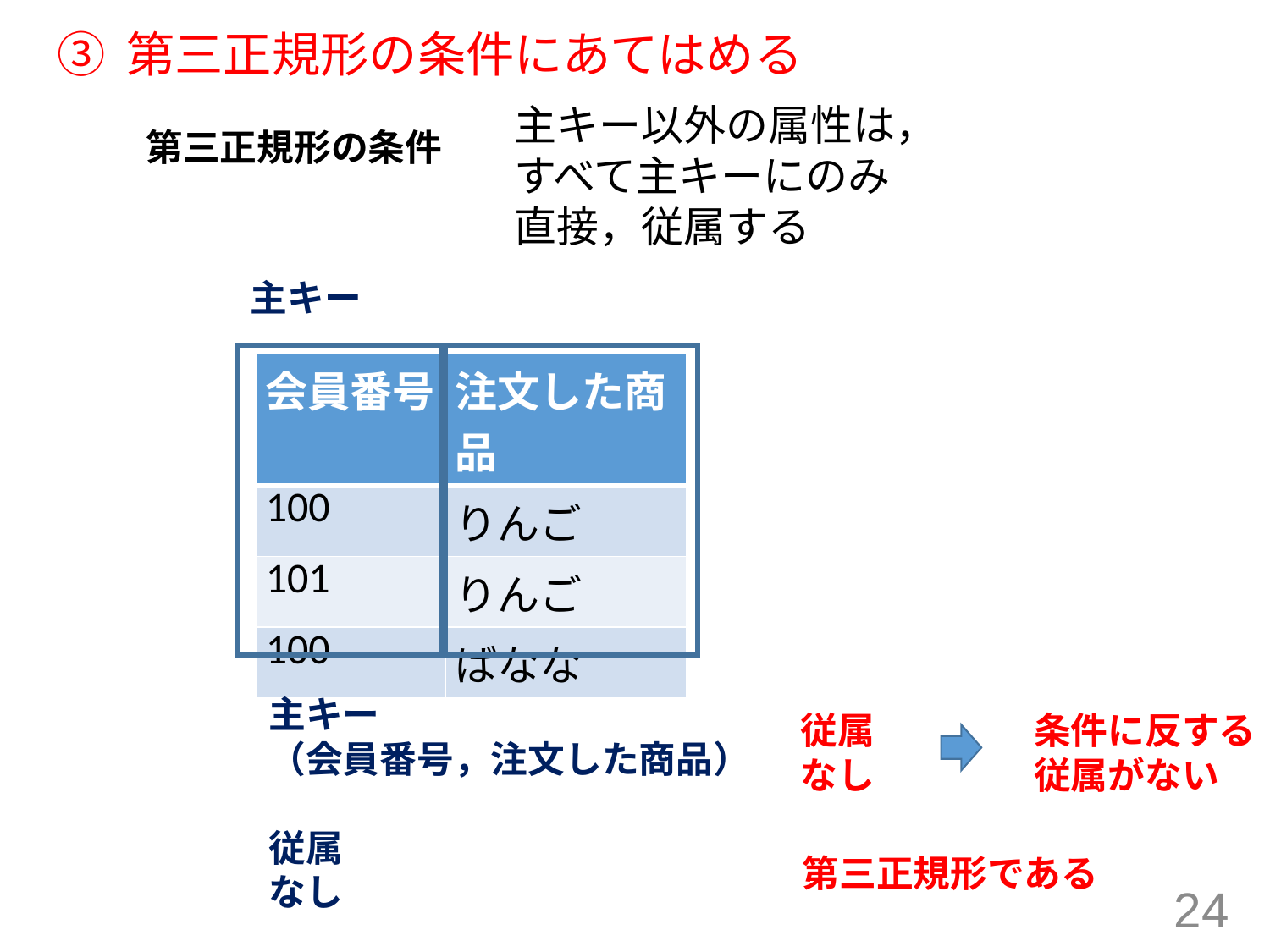

# ③ 第三正規形の条件にあてはめる
主キー以外の属性は，すべて主キーにのみ直接，従属する
第三正規形の条件
主キー

| 会員番号 | 注文した商品 |
| --- | --- |
| 100 | りんご |
| 101 | りんご |
| 100 | ばなな |
主キー
（会員番号，注文した商品）

従属
なし
従属
なし
条件に反する
従属がない

第三正規形である
24